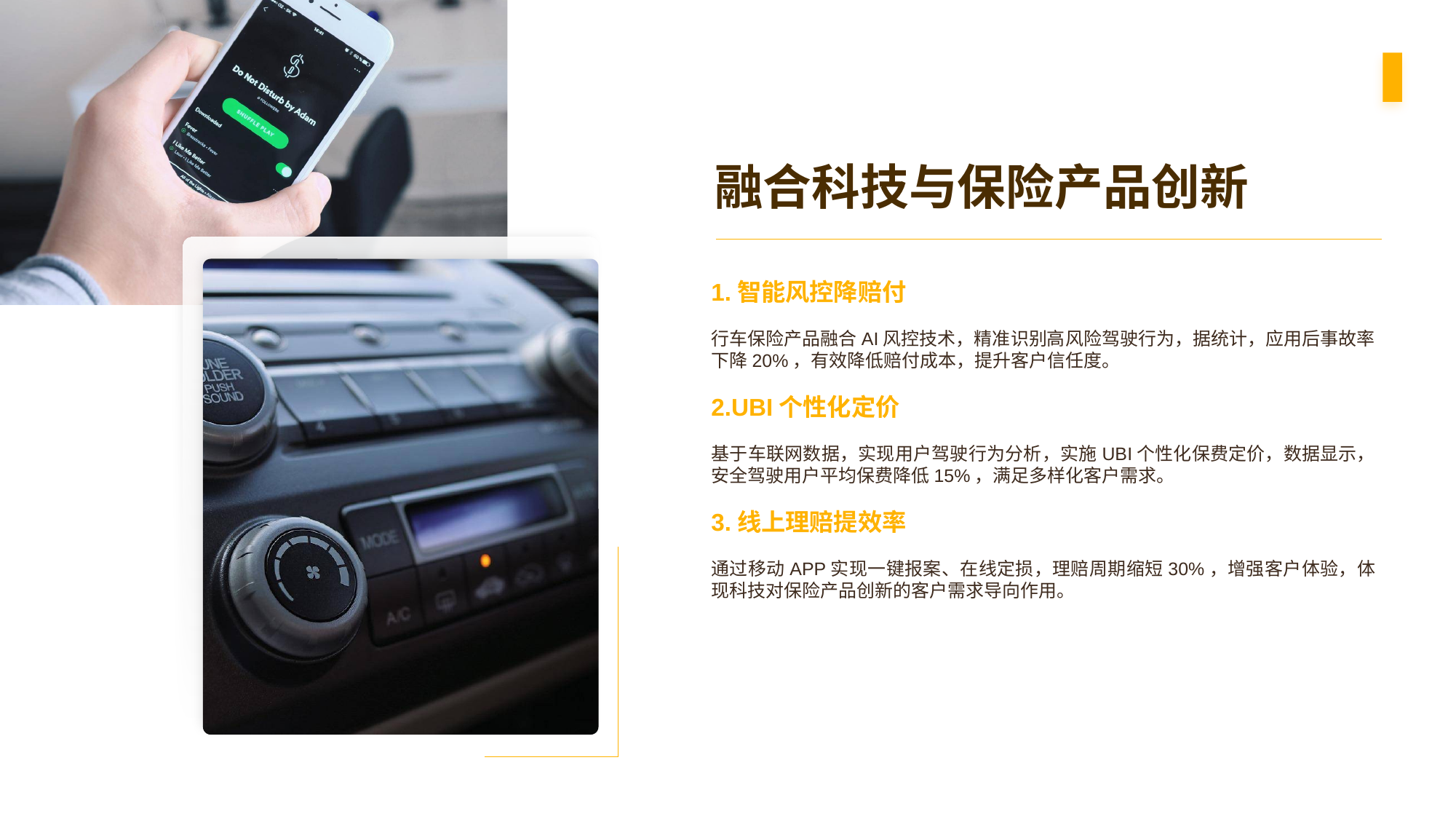

融合科技与保险产品创新

1.智能风控降赔付
行车保险产品融合AI风控技术，精准识别高风险驾驶行为，据统计，应用后事故率下降20%，有效降低赔付成本，提升客户信任度。
2.UBI个性化定价
基于车联网数据，实现用户驾驶行为分析，实施UBI个性化保费定价，数据显示，安全驾驶用户平均保费降低15%，满足多样化客户需求。
3.线上理赔提效率
通过移动APP实现一键报案、在线定损，理赔周期缩短30%，增强客户体验，体现科技对保险产品创新的客户需求导向作用。